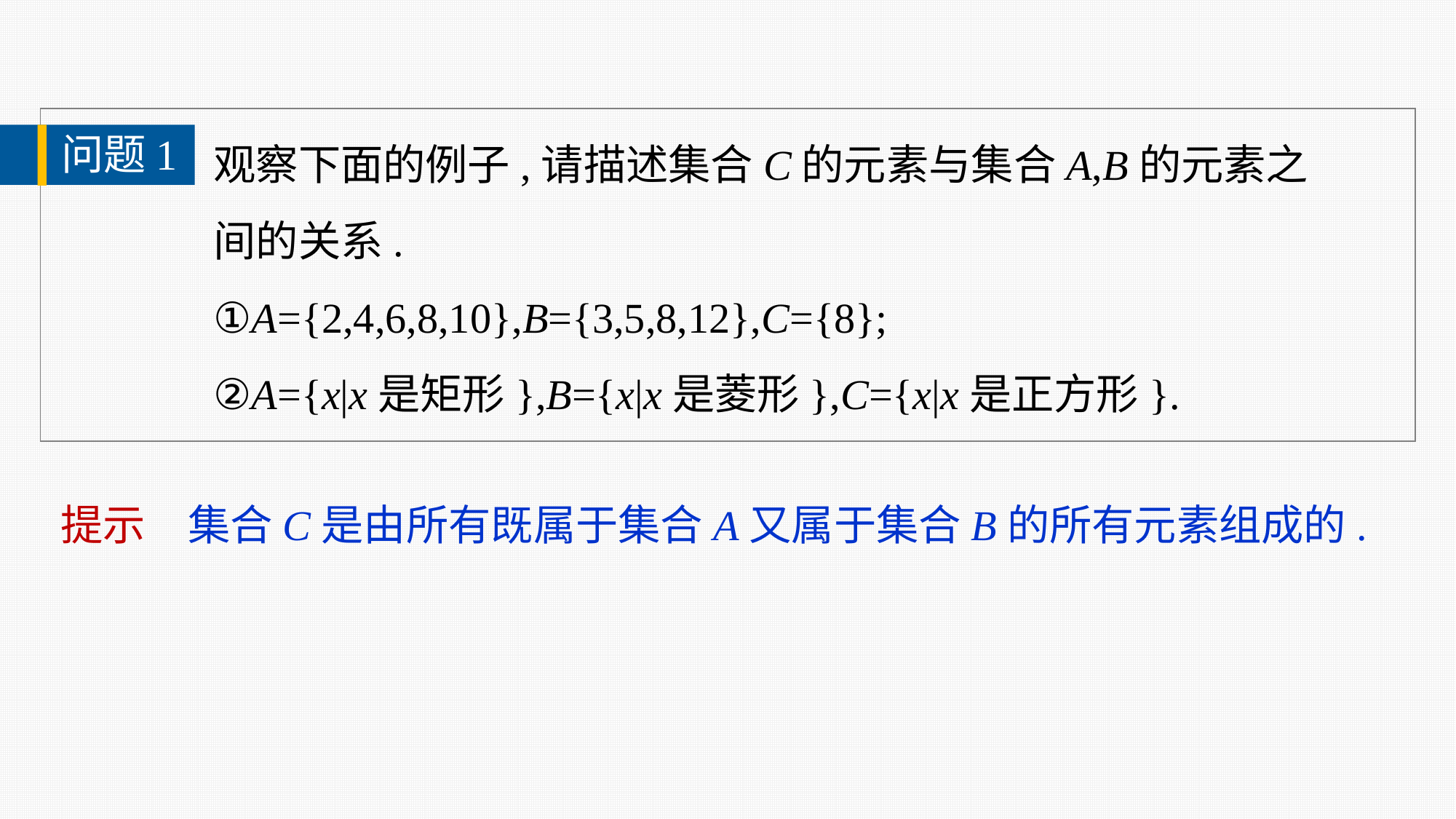

观察下面的例子,请描述集合C的元素与集合A,B的元素之间的关系.
①A={2,4,6,8,10},B={3,5,8,12},C={8};
②A={x|x是矩形},B={x|x是菱形},C={x|x是正方形}.

问题1

提示　集合C是由所有既属于集合A又属于集合B的所有元素组成的.